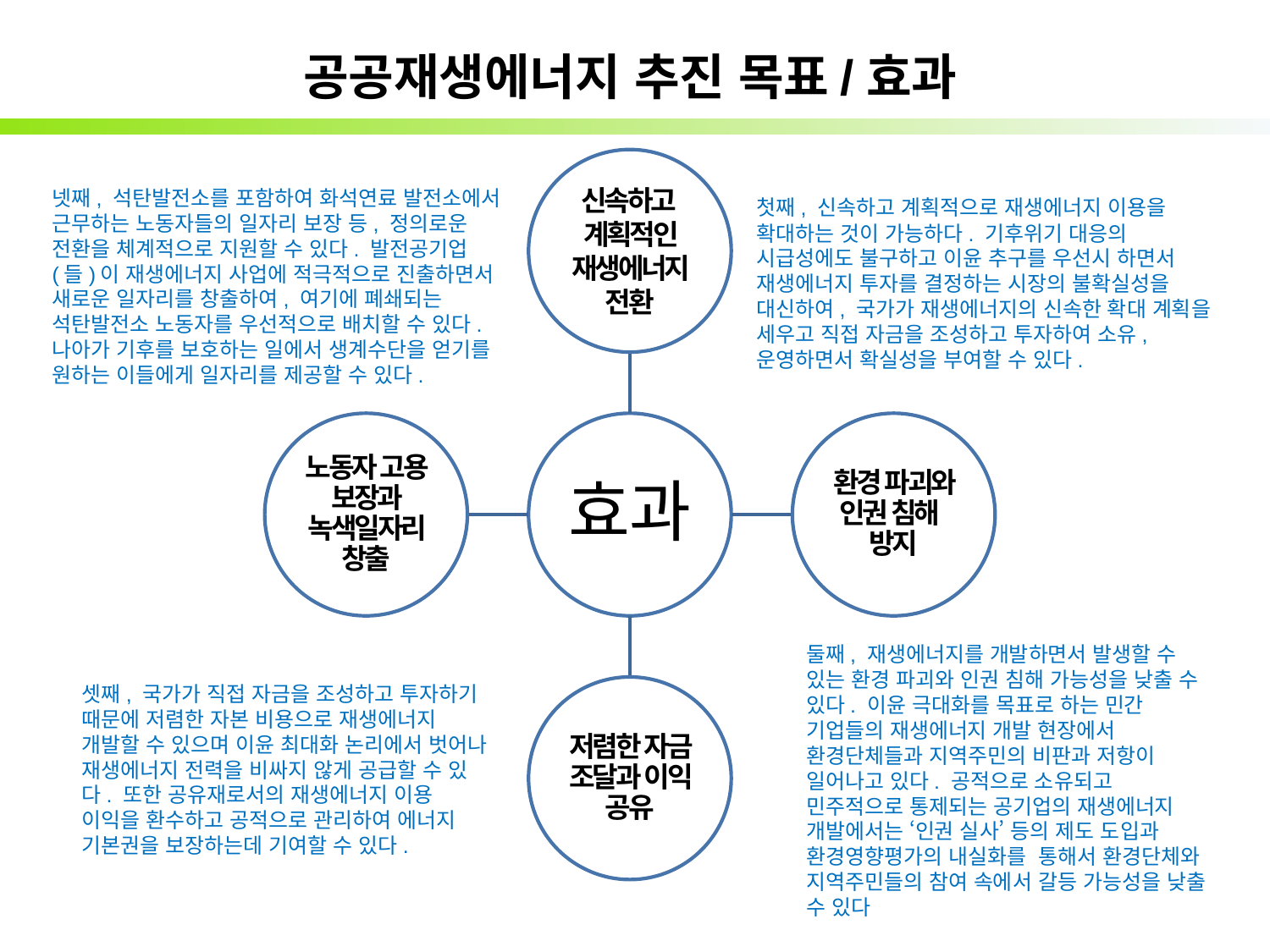

# 공공재생에너지 추진 목표/효과
효과

신속하고  계획적인 재생에너지 전환

환경 파괴와 인권 침해   방지

저렴한 자금 조달과 이익 공유

노동자 고용 보장과 녹색일자리 창출
넷째, 석탄발전소를 포함하여 화석연료 발전소에서 근무하는 노동자들의 일자리 보장 등, 정의로운 전환을 체계적으로 지원할 수 있다. 발전공기업(들)이 재생에너지 사업에 적극적으로 진출하면서 새로운 일자리를 창출하여, 여기에 폐쇄되는 석탄발전소 노동자를 우선적으로 배치할 수 있다. 나아가 기후를 보호하는 일에서 생계수단을 얻기를 원하는 이들에게 일자리를 제공할 수 있다.
첫째, 신속하고 계획적으로 재생에너지 이용을 확대하는 것이 가능하다. 기후위기 대응의 시급성에도 불구하고 이윤 추구를 우선시 하면서 재생에너지 투자를 결정하는 시장의 불확실성을 대신하여, 국가가 재생에너지의 신속한 확대 계획을 세우고 직접 자금을 조성하고 투자하여 소유, 운영하면서 확실성을 부여할 수 있다.
둘째, 재생에너지를 개발하면서 발생할 수 있는 환경 파괴와 인권 침해 가능성을 낮출 수 있다. 이윤 극대화를 목표로 하는 민간 기업들의 재생에너지 개발 현장에서 환경단체들과 지역주민의 비판과 저항이 일어나고 있다. 공적으로 소유되고 민주적으로 통제되는 공기업의 재생에너지 개발에서는 ‘인권 실사’ 등의 제도 도입과 환경영향평가의 내실화를  통해서 환경단체와 지역주민들의 참여 속에서 갈등 가능성을 낮출 수 있다
셋째, 국가가 직접 자금을 조성하고 투자하기 때문에 저렴한 자본 비용으로 재생에너지 개발할 수 있으며 이윤 최대화 논리에서 벗어나 재생에너지 전력을 비싸지 않게 공급할 수 있다. 또한 공유재로서의 재생에너지 이용 이익을 환수하고 공적으로 관리하여 에너지 기본권을 보장하는데 기여할 수 있다.